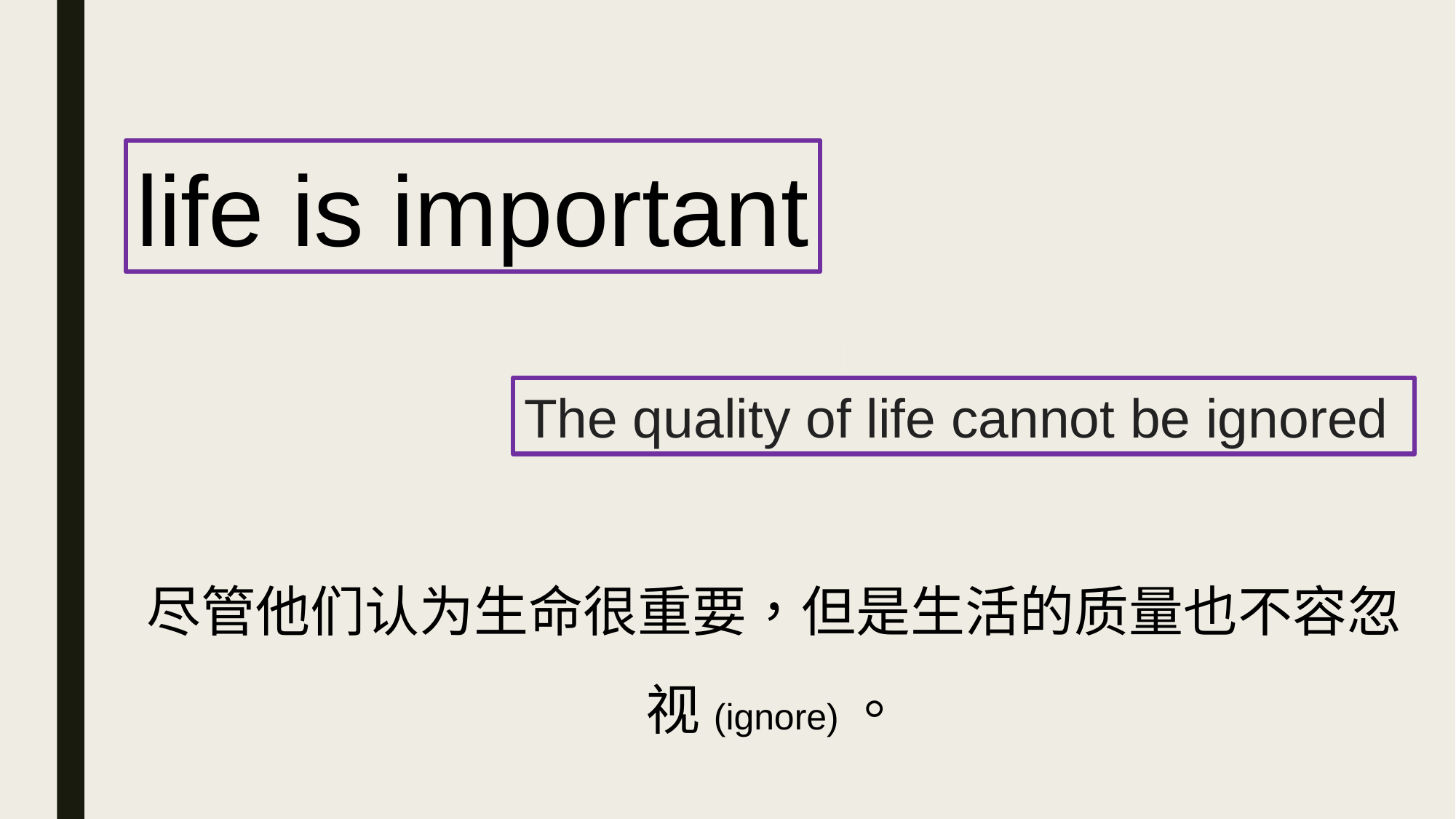

life is important

The quality of life cannot be ignored
尽管他们认为生命很重要，但是生活的质量也不容忽视(ignore)。